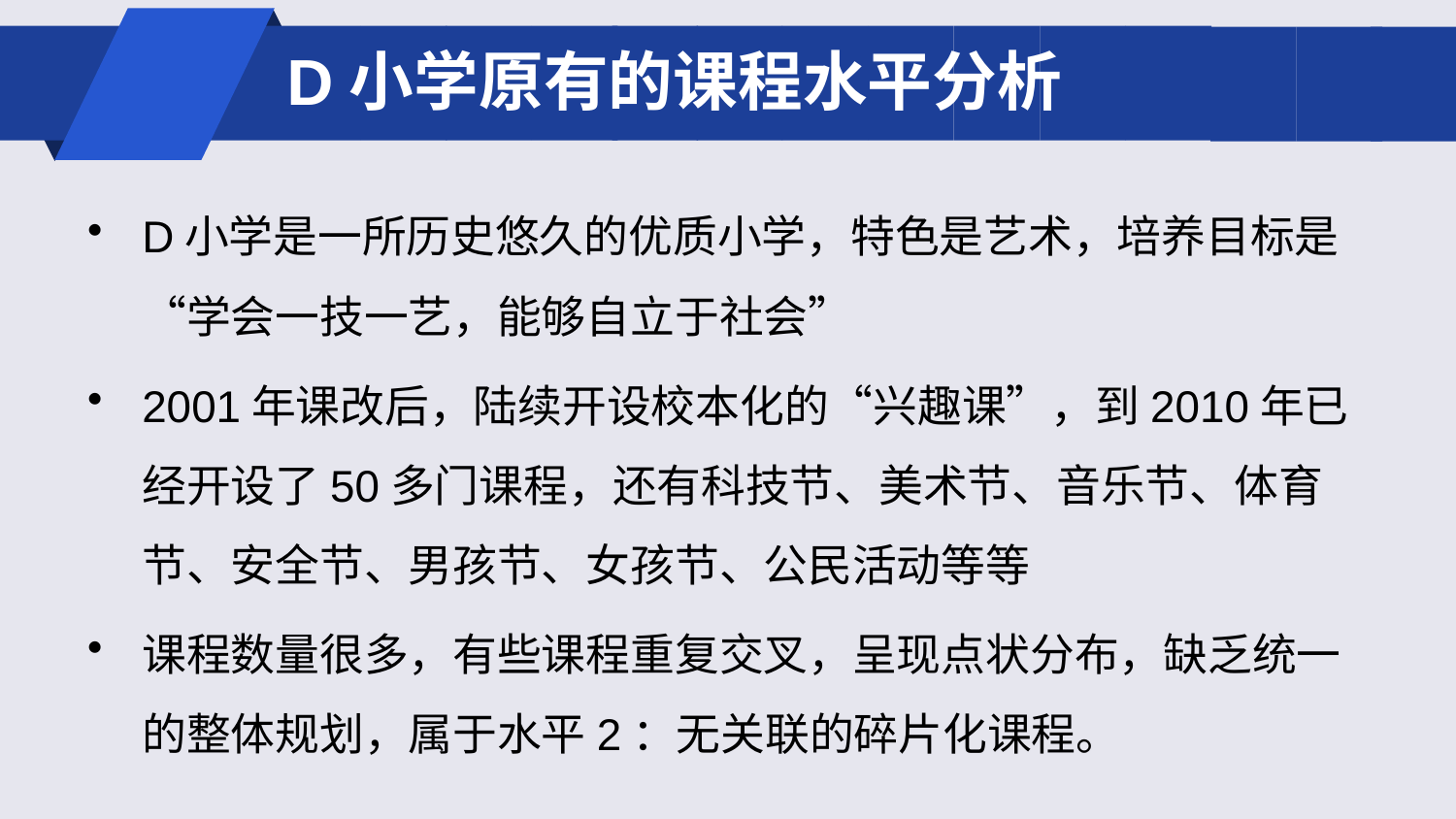

# D小学原有的课程水平分析
D小学是一所历史悠久的优质小学，特色是艺术，培养目标是“学会一技一艺，能够自立于社会”
2001年课改后，陆续开设校本化的“兴趣课”，到2010年已经开设了50多门课程，还有科技节、美术节、音乐节、体育节、安全节、男孩节、女孩节、公民活动等等
课程数量很多，有些课程重复交叉，呈现点状分布，缺乏统一的整体规划，属于水平2：无关联的碎片化课程。